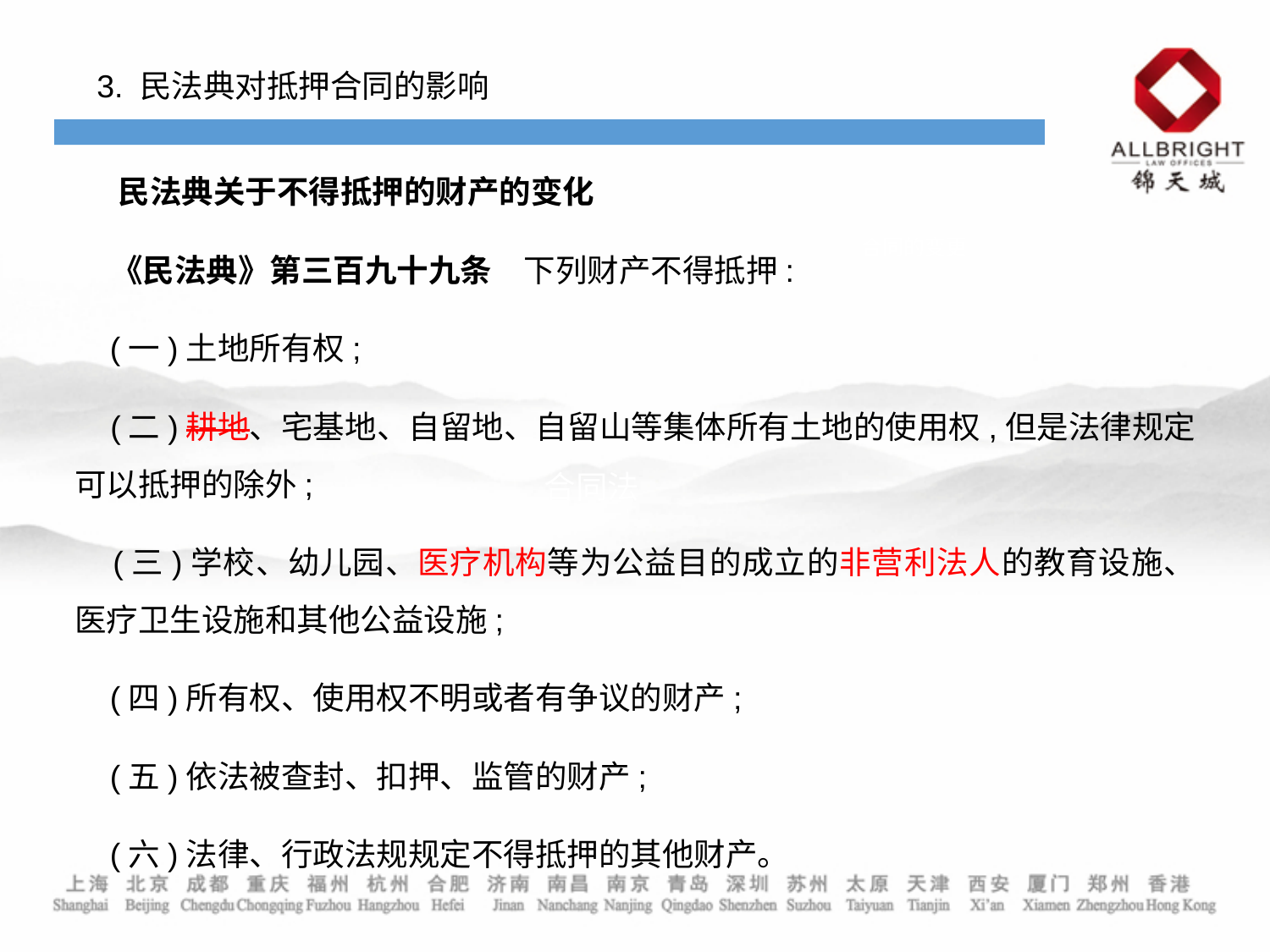

3. 民法典对抵押合同的影响

     民法典关于不得抵押的财产的变化
    《民法典》第三百九十九条　下列财产不得抵押:
    (一)土地所有权;
    (二)耕地、宅基地、自留地、自留山等集体所有土地的使用权,但是法律规定可以抵押的除外;
    (三)学校、幼儿园、医疗机构等为公益目的成立的非营利法人的教育设施、医疗卫生设施和其他公益设施;
    (四)所有权、使用权不明或者有争议的财产;
    (五)依法被查封、扣押、监管的财产;
    (六)法律、行政法规规定不得抵押的其他财产。
合同的变更
合同法